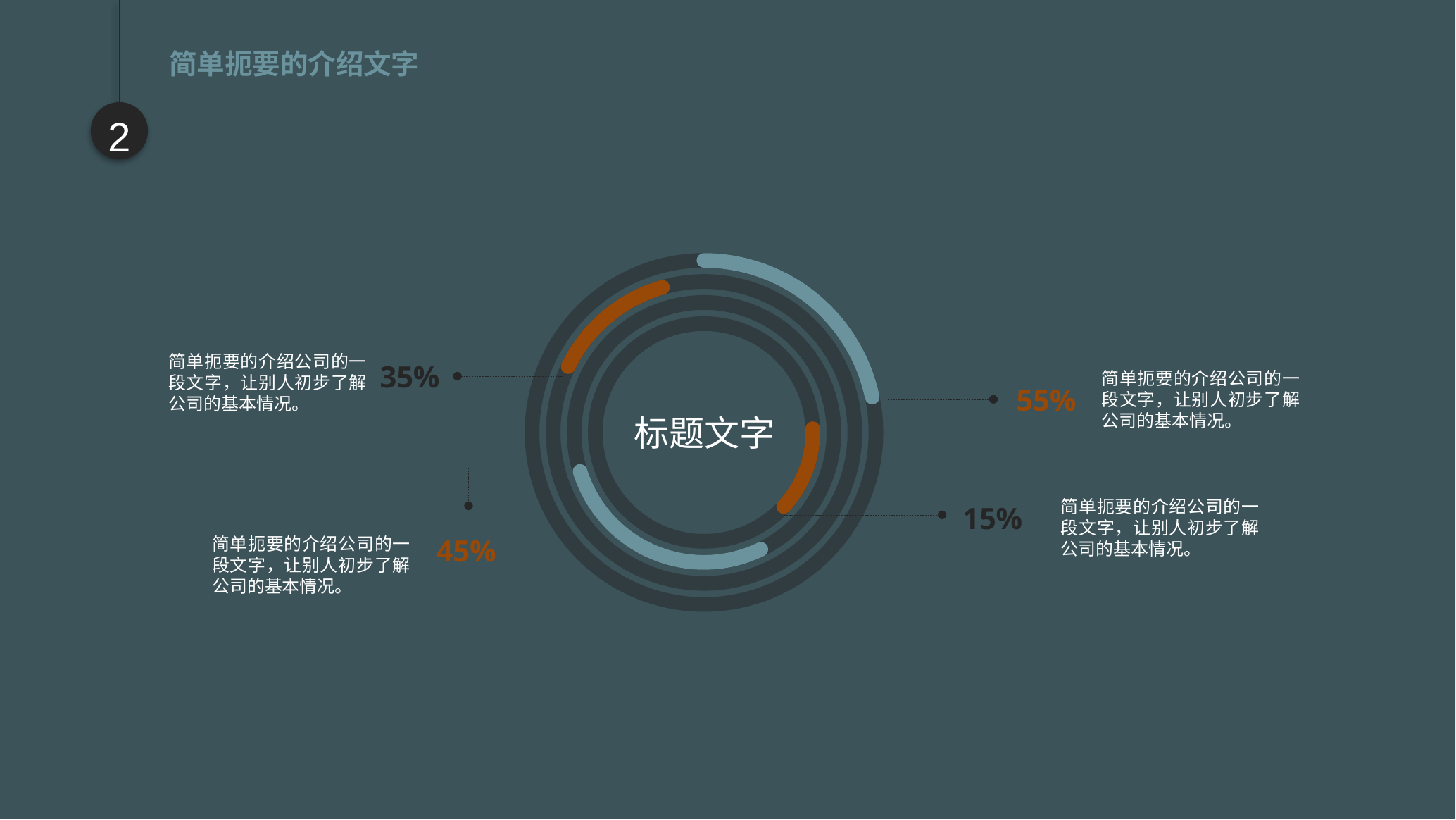

2

简单扼要的介绍文字

标题文字
简单扼要的介绍公司的一段文字，让别人初步了解公司的基本情况。
35%
简单扼要的介绍公司的一段文字，让别人初步了解公司的基本情况。
55%
简单扼要的介绍公司的一段文字，让别人初步了解公司的基本情况。
15%
简单扼要的介绍公司的一段文字，让别人初步了解公司的基本情况。
45%